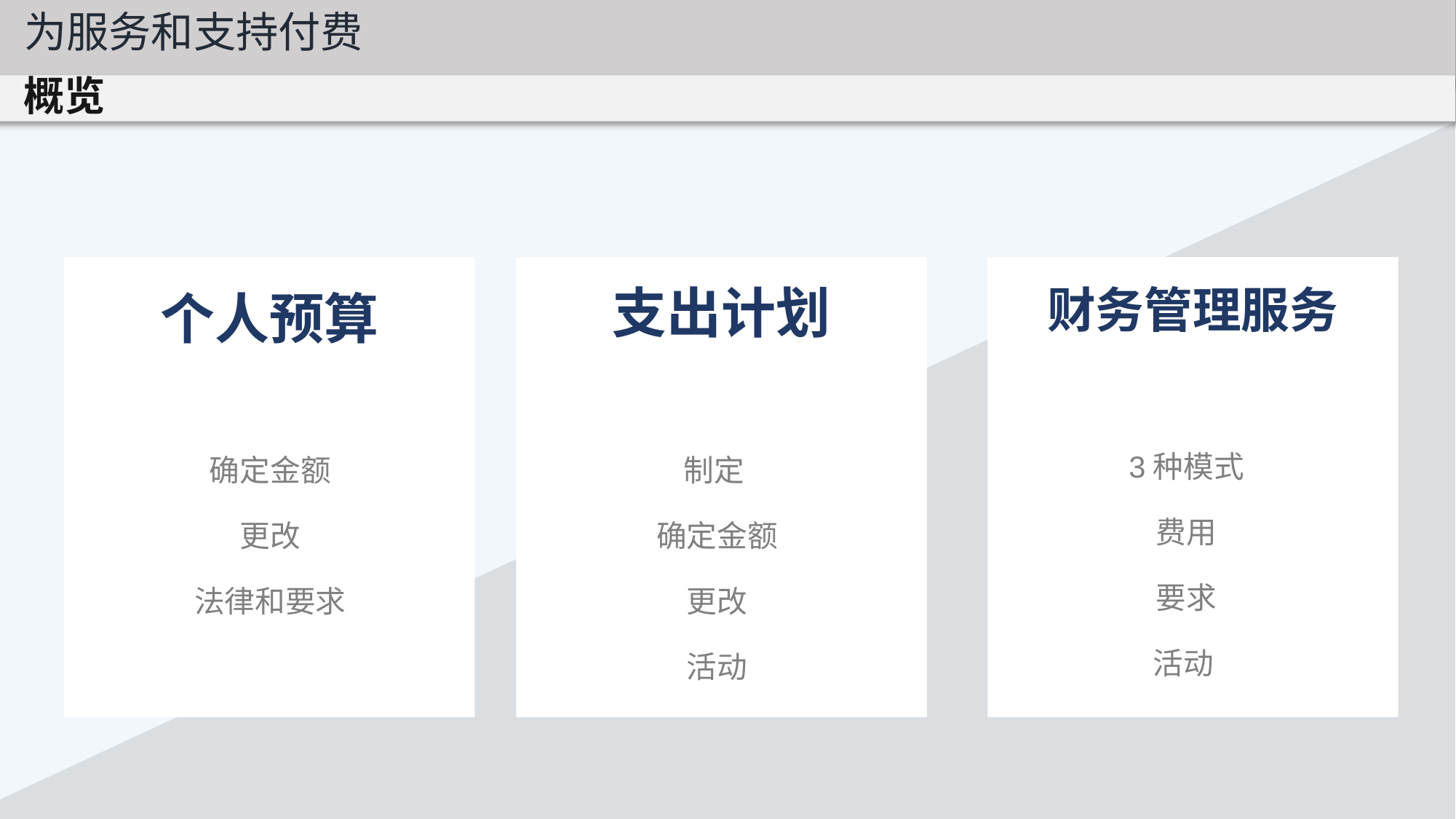

为服务和支持付费
概览

个人预算
确定金额

更改

法律和要求

支出计划
制定

确定金额

更改

活动

财务管理服务
3种模式

费用

要求

活动